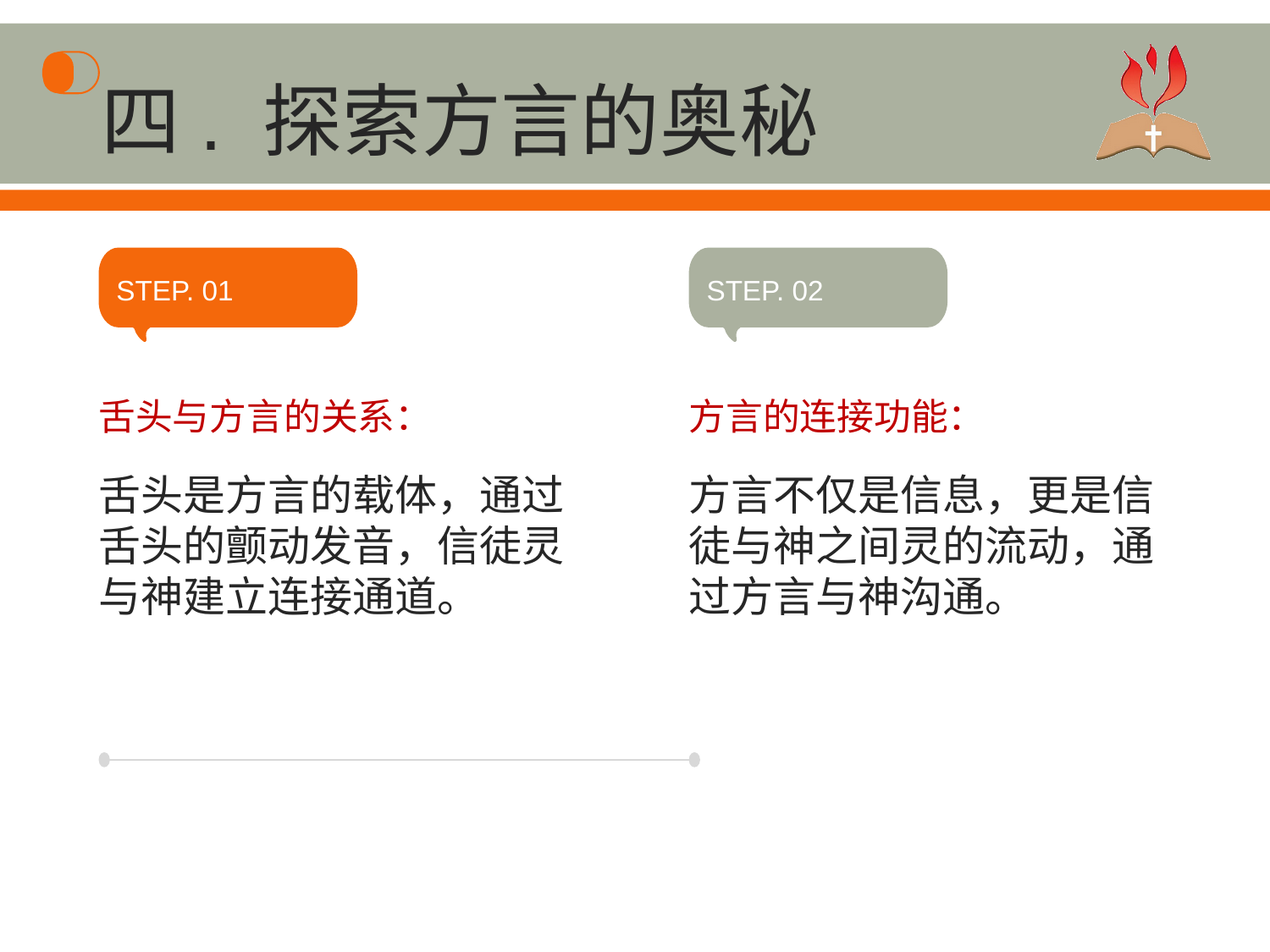

四. 探索方言的奥秘

STEP. 01
STEP. 02
舌头与方言的关系：
方言的连接功能：
舌头是方言的载体，通过舌头的颤动发音，信徒灵与神建立连接通道。
方言不仅是信息，更是信徒与神之间灵的流动，通过方言与神沟通。